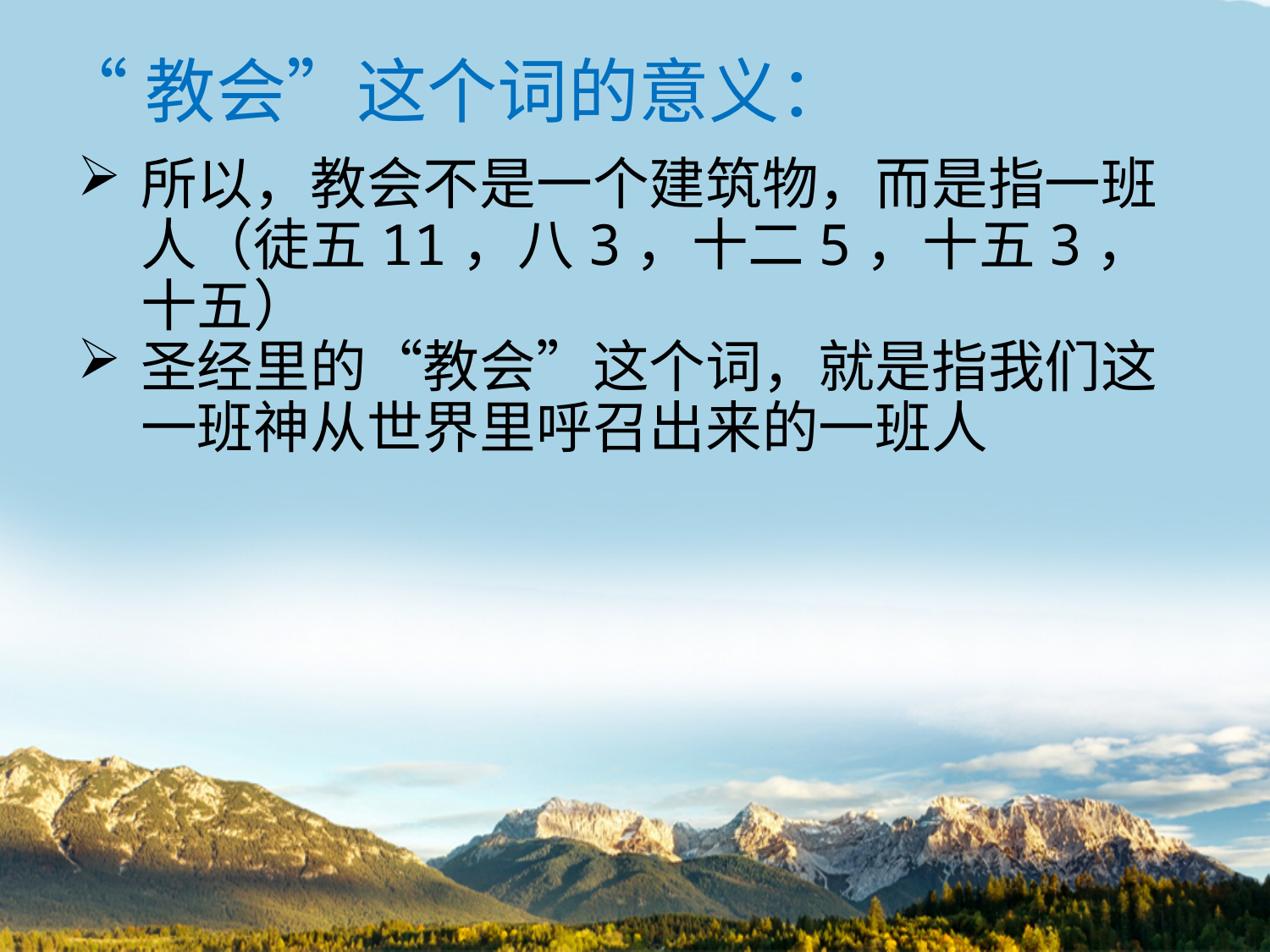

“教会”这个词的意义：
所以，教会不是一个建筑物，而是指一班人（徒五11，八3，十二5，十五3，十五）
圣经里的“教会”这个词，就是指我们这一班神从世界里呼召出来的一班人